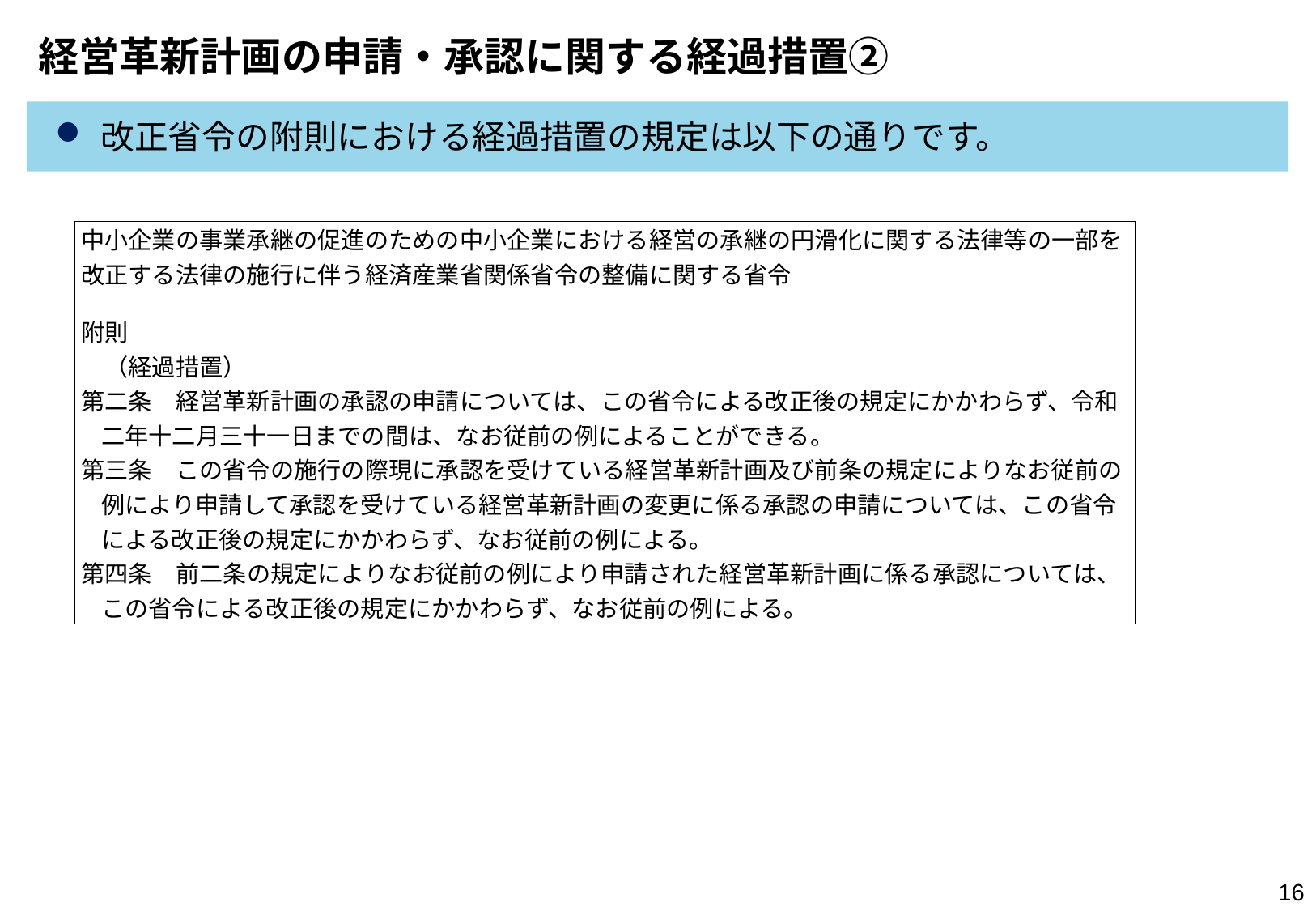

# 経営革新計画の申請・承認に関する経過措置②
改正省令の附則における経過措置の規定は以下の通りです。
| 中小企業の事業承継の促進のための中小企業における経営の承継の円滑化に関する法律等の一部を改正する法律の施行に伴う経済産業省関係省令の整備に関する省令 附則 　（経過措置） 第二条　経営革新計画の承認の申請については、この省令による改正後の規定にかかわらず、令和二年十二月三十一日までの間は、なお従前の例によることができる。 第三条　この省令の施行の際現に承認を受けている経営革新計画及び前条の規定によりなお従前の例により申請して承認を受けている経営革新計画の変更に係る承認の申請については、この省令による改正後の規定にかかわらず、なお従前の例による。 第四条　前二条の規定によりなお従前の例により申請された経営革新計画に係る承認については、この省令による改正後の規定にかかわらず、なお従前の例による。 |
| --- |
16